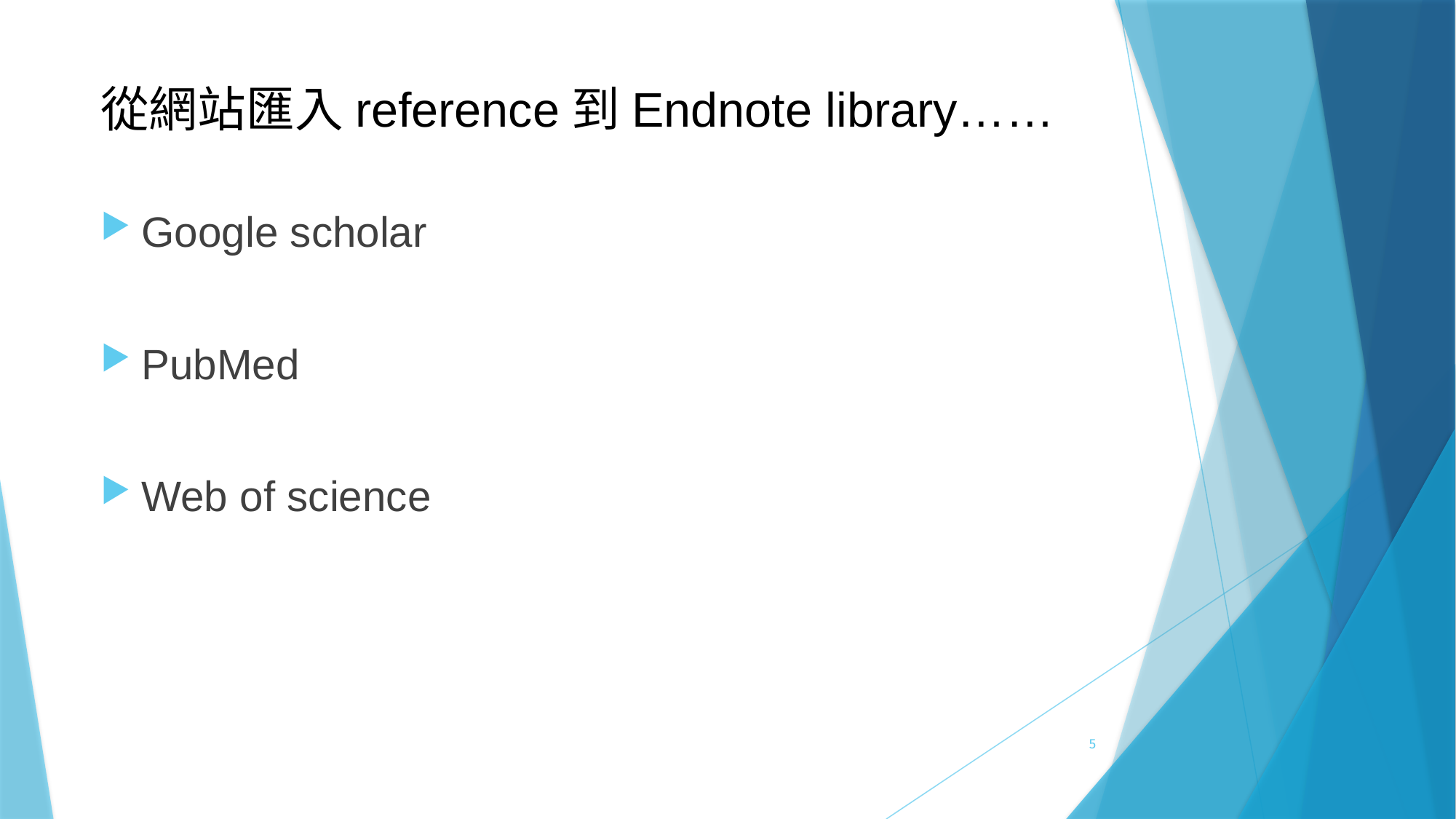

# 從網站匯入reference到Endnote library……
Google scholar

PubMed

Web of science
5